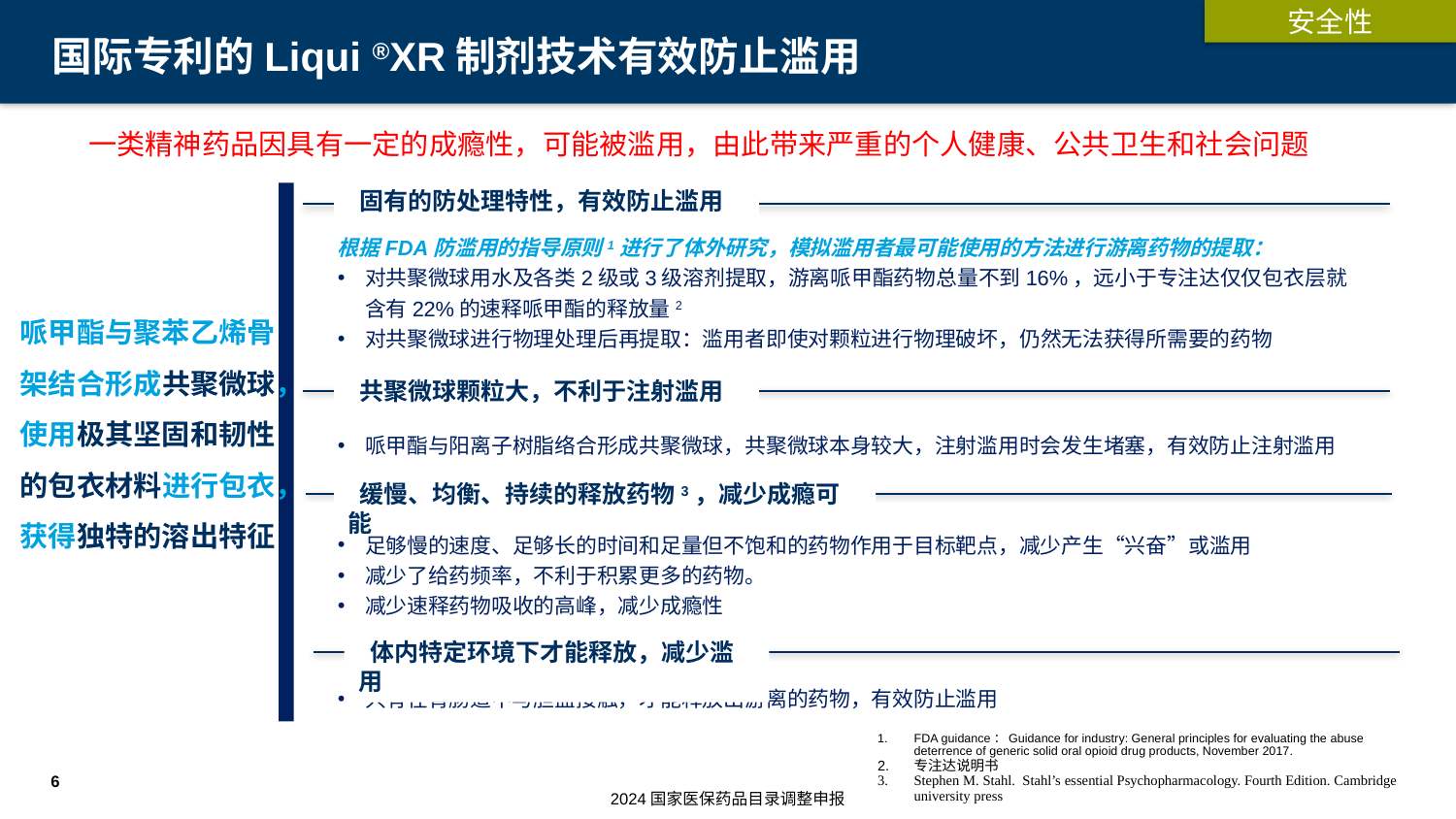

安全性
# 国际专利的Liqui ®XR制剂技术有效防止滥用
一类精神药品因具有一定的成瘾性，可能被滥用，由此带来严重的个人健康、公共卫生和社会问题
 固有的防处理特性，有效防止滥用

根据FDA防滥用的指导原则1进行了体外研究，模拟滥用者最可能使用的方法进行游离药物的提取：
对共聚微球用水及各类2级或3级溶剂提取，游离哌甲酯药物总量不到16%，远小于专注达仅仅包衣层就含有22%的速释哌甲酯的释放量2
对共聚微球进行物理处理后再提取：滥用者即使对颗粒进行物理破坏，仍然无法获得所需要的药物

哌甲酯与聚苯乙烯骨架结合形成共聚微球，
使用极其坚固和韧性的包衣材料进行包衣，
获得独特的溶出特征
 共聚微球颗粒大，不利于注射滥用
哌甲酯与阳离子树脂络合形成共聚微球，共聚微球本身较大，注射滥用时会发生堵塞，有效防止注射滥用
 缓慢、均衡、持续的释放药物3，减少成瘾可能
足够慢的速度、足够长的时间和足量但不饱和的药物作用于目标靶点，减少产生“兴奋”或滥用
减少了给药频率，不利于积累更多的药物。
减少速释药物吸收的高峰，减少成瘾性
 体内特定环境下才能释放，减少滥用
只有在胃肠道中与胆盐接触，才能释放出游离的药物，有效防止滥用
FDA guidance：Guidance for industry: General principles for evaluating the abuse deterrence of generic solid oral opioid drug products, November 2017.
专注达说明书
Stephen M. Stahl.  Stahl’s essential Psychopharmacology. Fourth Edition. Cambridge university press
6